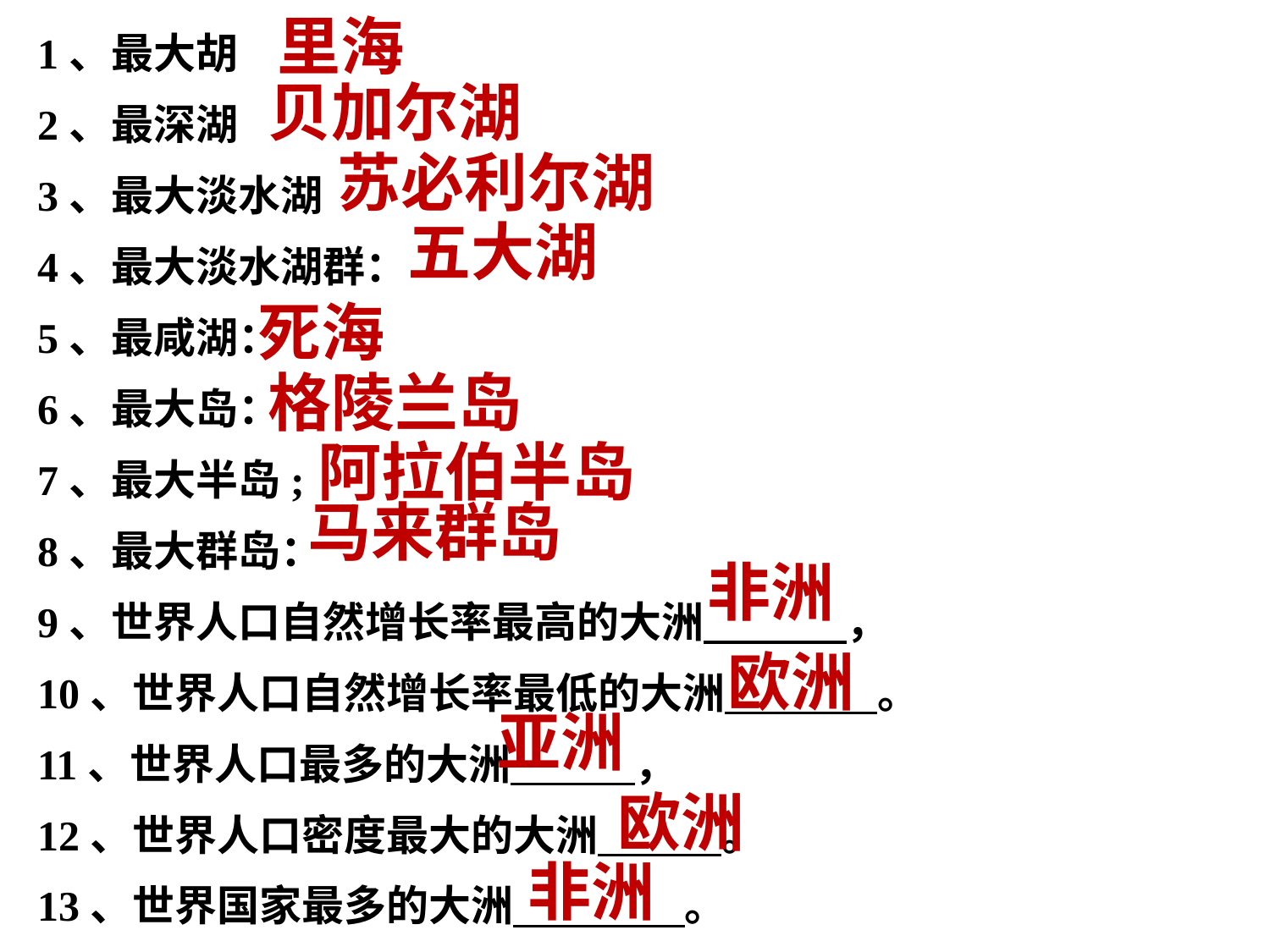

1、最大胡
2、最深湖
3、最大淡水湖
4、最大淡水湖群：
5、最咸湖：
6、最大岛：
7、最大半岛;
8、最大群岛：
9、世界人口自然增长率最高的大洲               ，
10、世界人口自然增长率最低的大洲                。
11、世界人口最多的大洲             ，
12、世界人口密度最大的大洲             。
13、世界国家最多的大洲                  。
里海
贝加尔湖
苏必利尔湖
五大湖
死海
格陵兰岛
阿拉伯半岛
马来群岛
非洲
欧洲
亚洲
欧洲
非洲